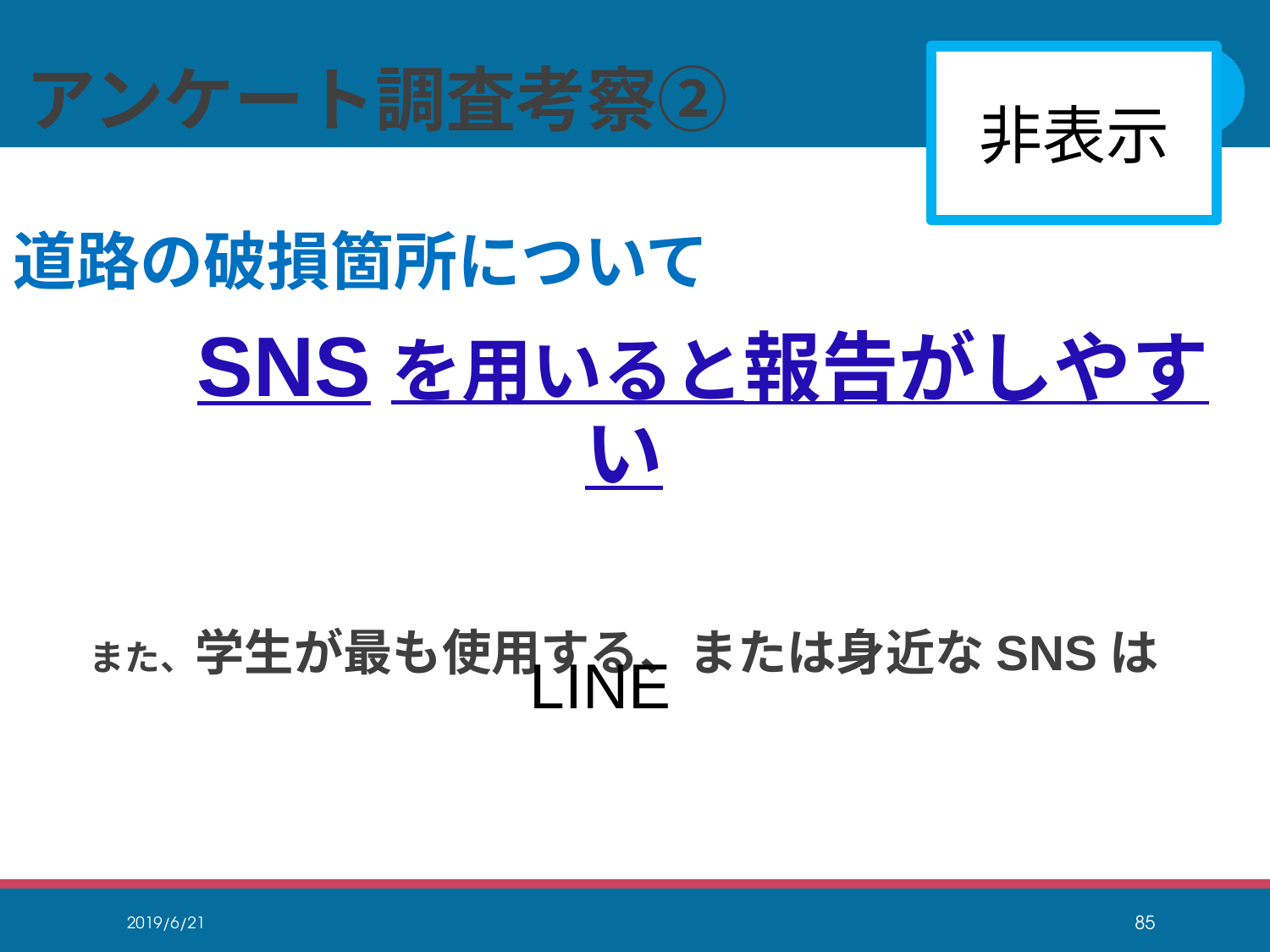

アンケート調査考察②
非表示

道路の破損箇所について
　　SNSを用いると報告がしやすい

また、学生が最も使用する、または身近なSNSは

LINE
2019/6/21
85